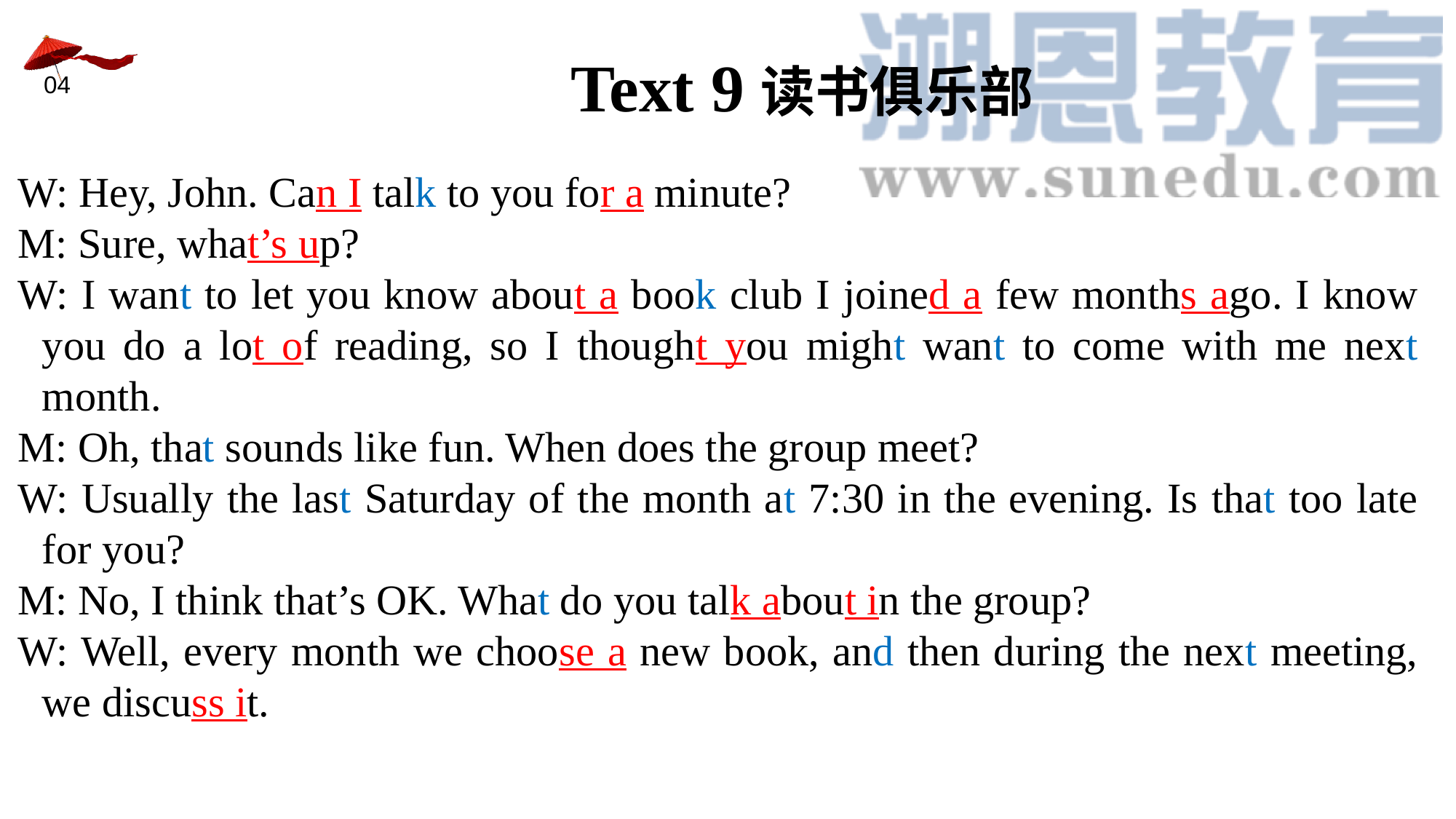

Text Text 9读书俱乐部
W: Hey, John. Can I talk to you for a minute?
M: Sure, what’s up?
W: I want to let you know about a book club I joined a few months ago. I know you do a lot of reading, so I thought you might want to come with me next month.
M: Oh, that sounds like fun. When does the group meet?
W: Usually the last Saturday of the month at 7:30 in the evening. Is that too late for you?
M: No, I think that’s OK. What do you talk about in the group?
W: Well, every month we choose a new book, and then during the next meeting, we discuss it.